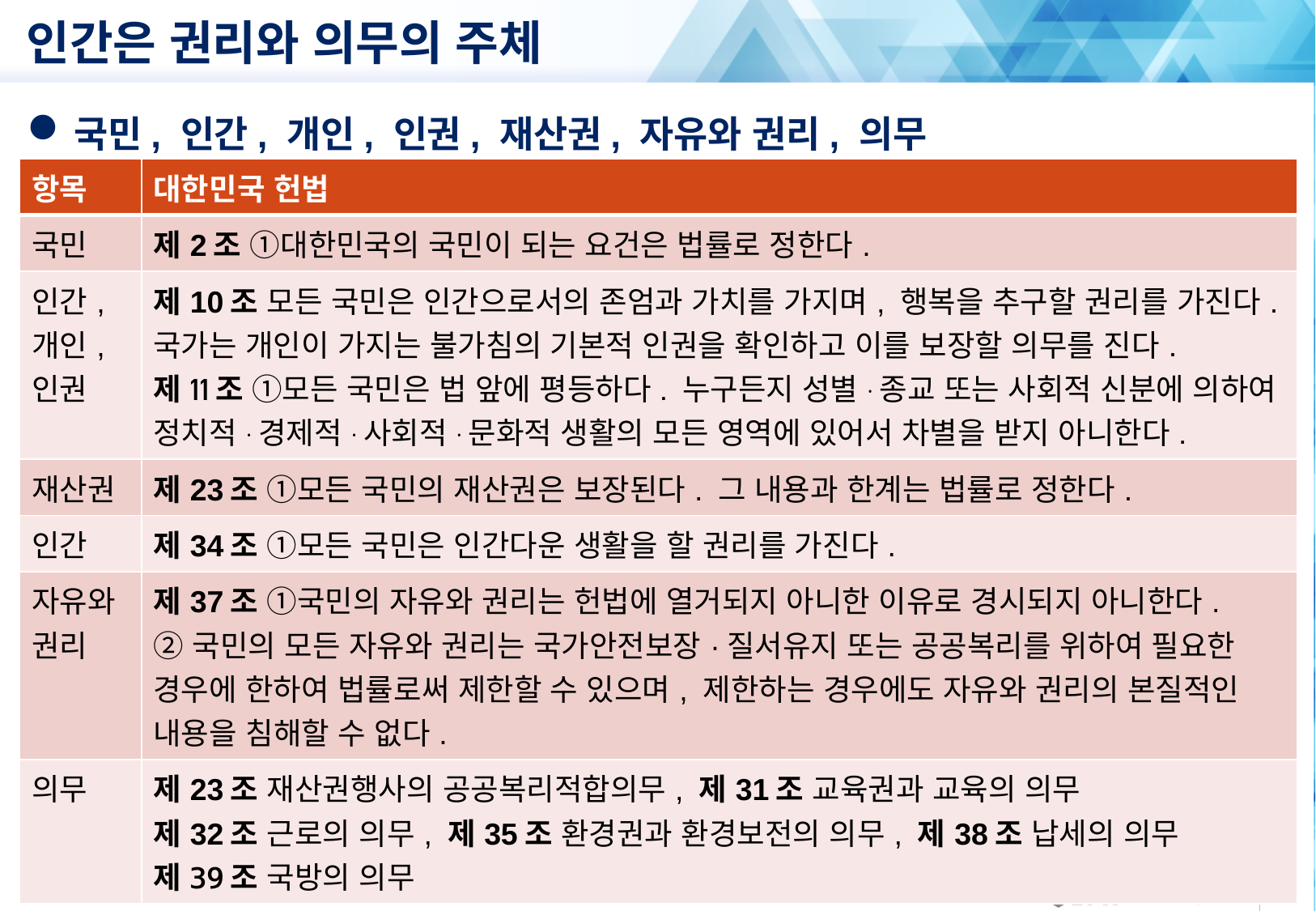

# 인간은 권리와 의무의 주체
국민, 인간, 개인, 인권, 재산권, 자유와 권리, 의무
| 항목 | 대한민국 헌법 |
| --- | --- |
| 국민 | 제2조 ①대한민국의 국민이 되는 요건은 법률로 정한다. |
| 인간, 개인, 인권 | 제10조 모든 국민은 인간으로서의 존엄과 가치를 가지며, 행복을 추구할 권리를 가진다. 국가는 개인이 가지는 불가침의 기본적 인권을 확인하고 이를 보장할 의무를 진다. 제11조 ①모든 국민은 법 앞에 평등하다. 누구든지 성별·종교 또는 사회적 신분에 의하여 정치적·경제적·사회적·문화적 생활의 모든 영역에 있어서 차별을 받지 아니한다. |
| 재산권 | 제23조 ①모든 국민의 재산권은 보장된다. 그 내용과 한계는 법률로 정한다. |
| 인간 | 제34조 ①모든 국민은 인간다운 생활을 할 권리를 가진다. |
| 자유와 권리 | 제37조 ①국민의 자유와 권리는 헌법에 열거되지 아니한 이유로 경시되지 아니한다. ②국민의 모든 자유와 권리는 국가안전보장·질서유지 또는 공공복리를 위하여 필요한 경우에 한하여 법률로써 제한할 수 있으며, 제한하는 경우에도 자유와 권리의 본질적인 내용을 침해할 수 없다. |
| 의무 | 제23조 재산권행사의 공공복리적합의무, 제31조 교육권과 교육의 의무 제32조 근로의 의무, 제35조 환경권과 환경보전의 의무, 제38조 납세의 의무 제39조 국방의 의무 |